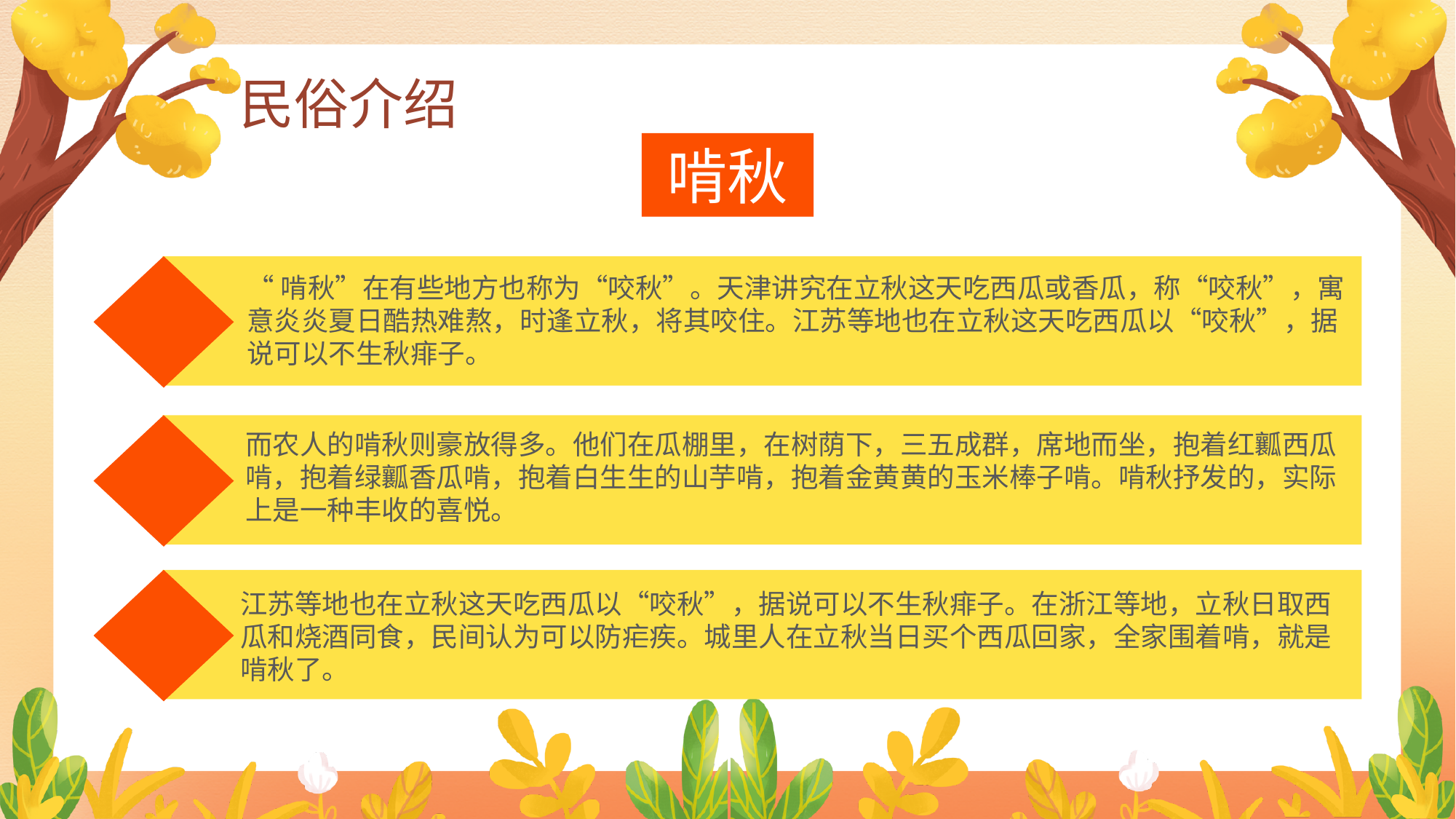

民俗介绍
啃秋

“啃秋”在有些地方也称为“咬秋”。天津讲究在立秋这天吃西瓜或香瓜，称“咬秋”，寓意炎炎夏日酷热难熬，时逢立秋，将其咬住。江苏等地也在立秋这天吃西瓜以“咬秋”，据说可以不生秋痱子。

而农人的啃秋则豪放得多。他们在瓜棚里，在树荫下，三五成群，席地而坐，抱着红瓤西瓜啃，抱着绿瓤香瓜啃，抱着白生生的山芋啃，抱着金黄黄的玉米棒子啃。啃秋抒发的，实际上是一种丰收的喜悦。

江苏等地也在立秋这天吃西瓜以“咬秋”，据说可以不生秋痱子。在浙江等地，立秋日取西瓜和烧酒同食，民间认为可以防疟疾。城里人在立秋当日买个西瓜回家，全家围着啃，就是啃秋了。